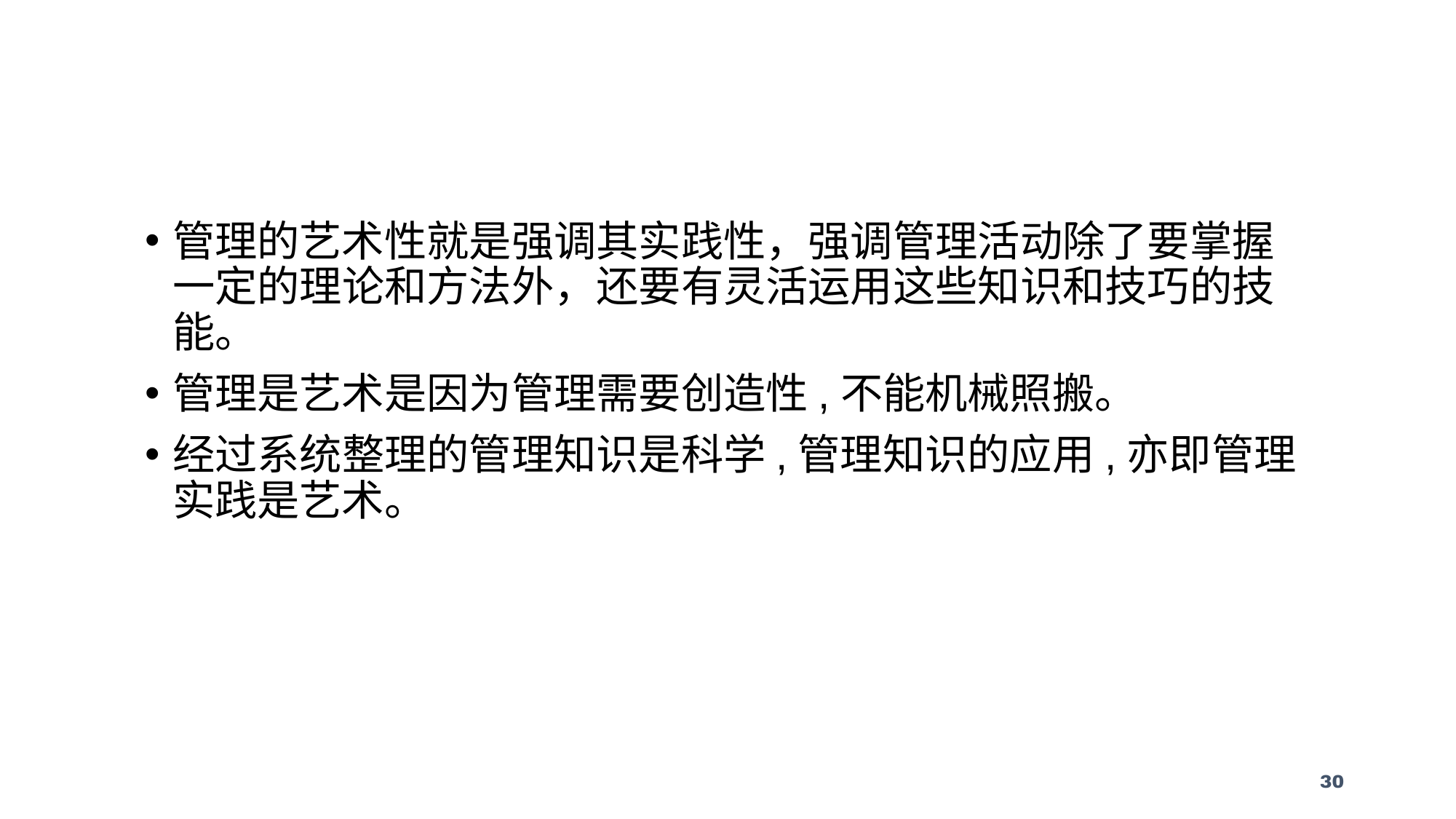

管理的艺术性就是强调其实践性，强调管理活动除了要掌握一定的理论和方法外，还要有灵活运用这些知识和技巧的技能。
管理是艺术是因为管理需要创造性,不能机械照搬。
经过系统整理的管理知识是科学,管理知识的应用,亦即管理实践是艺术。
30